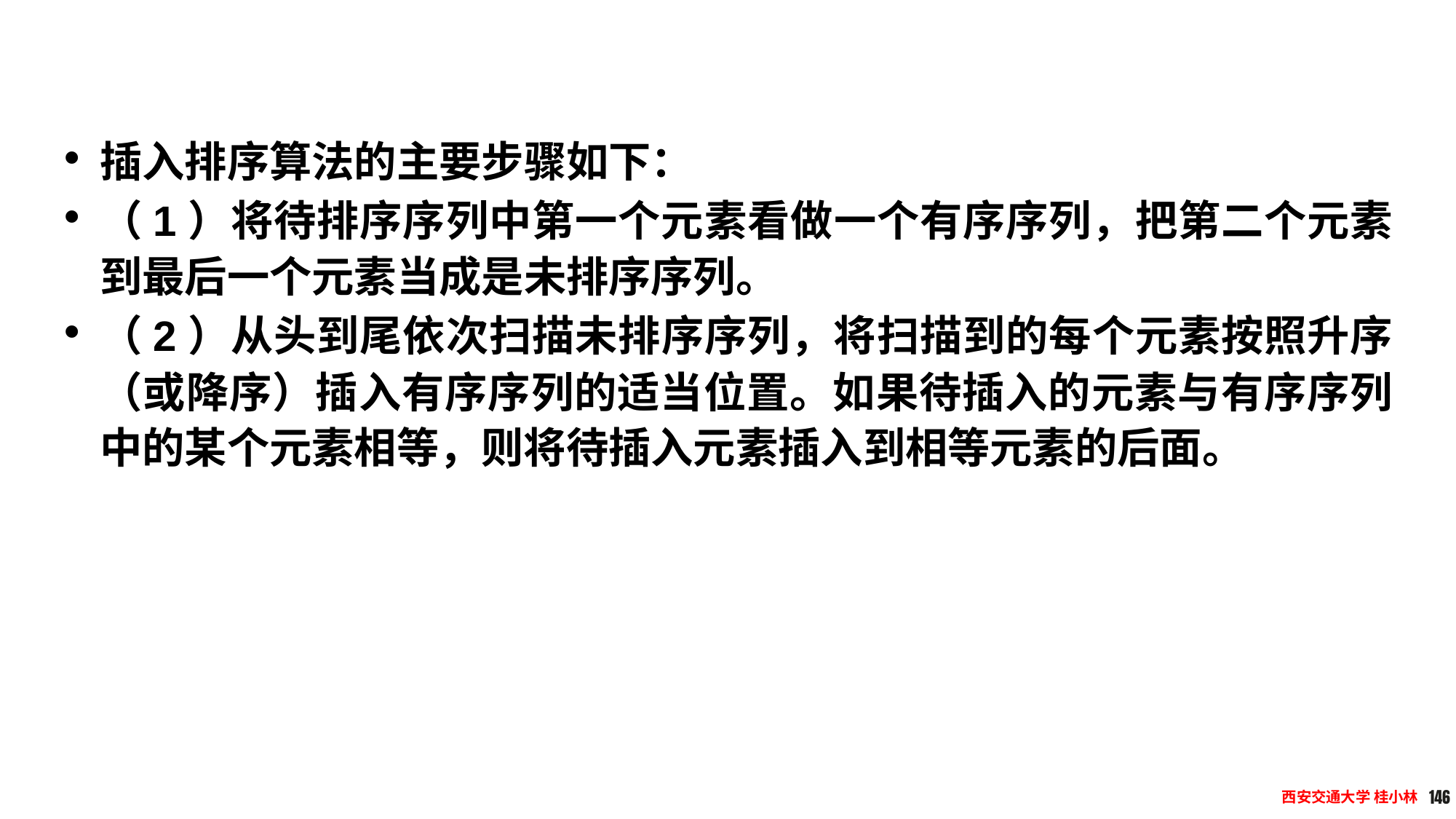

#
插入排序算法的主要步骤如下：
（1）将待排序序列中第一个元素看做一个有序序列，把第二个元素到最后一个元素当成是未排序序列。
（2）从头到尾依次扫描未排序序列，将扫描到的每个元素按照升序（或降序）插入有序序列的适当位置。如果待插入的元素与有序序列中的某个元素相等，则将待插入元素插入到相等元素的后面。